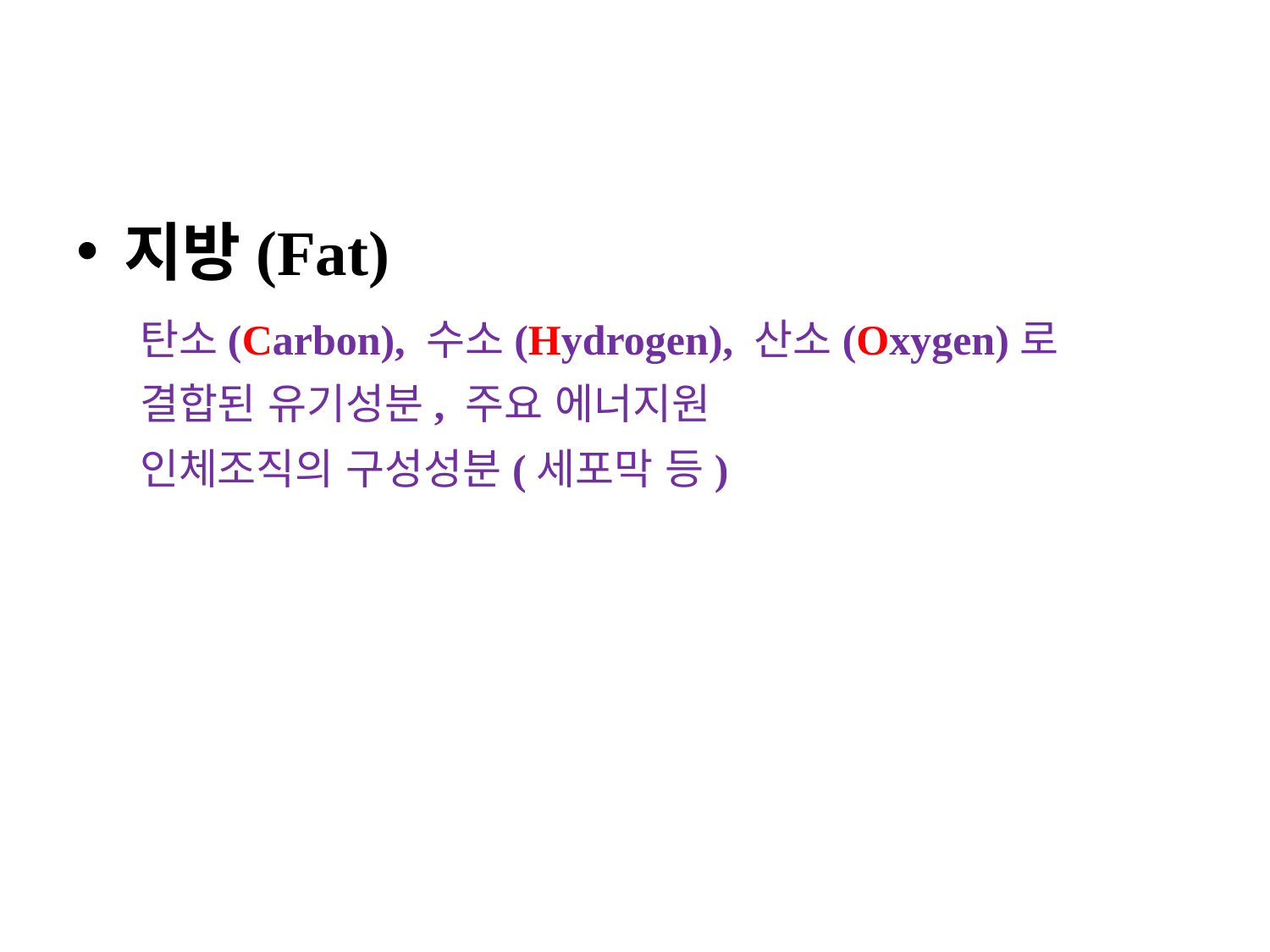

지방(Fat)
탄소(Carbon), 수소(Hydrogen), 산소(Oxygen)로
결합된 유기성분, 주요 에너지원
인체조직의 구성성분(세포막 등)